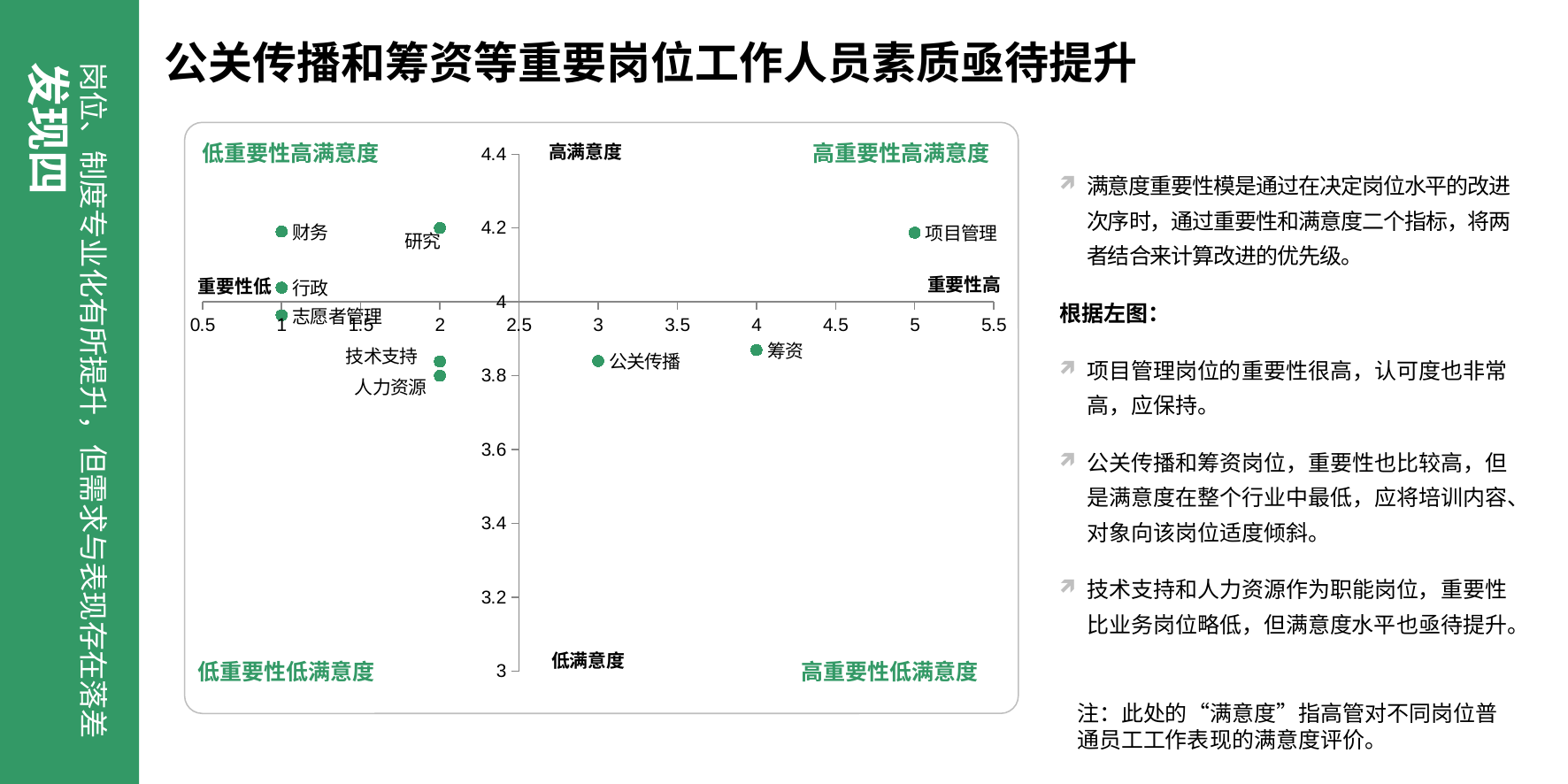

# 公关传播和筹资等重要岗位工作人员素质亟待提升
岗位、制度专业化有所提升，但需求与表现存在落差发现四

### Chart

| Category |  |  |
|---|---|---|
低重要性高满意度
高重要性高满意度
高满意度
满意度重要性模是通过在决定岗位水平的改进次序时，通过重要性和满意度二个指标，将两者结合来计算改进的优先级。
根据左图：
项目管理岗位的重要性很高，认可度也非常高，应保持。
公关传播和筹资岗位，重要性也比较高，但是满意度在整个行业中最低，应将培训内容、对象向该岗位适度倾斜。
技术支持和人力资源作为职能岗位，重要性比业务岗位略低，但满意度水平也亟待提升。
重要性高
重要性低
低满意度
低重要性低满意度
高重要性低满意度
注：此处的“满意度”指高管对不同岗位普通员工工作表现的满意度评价。